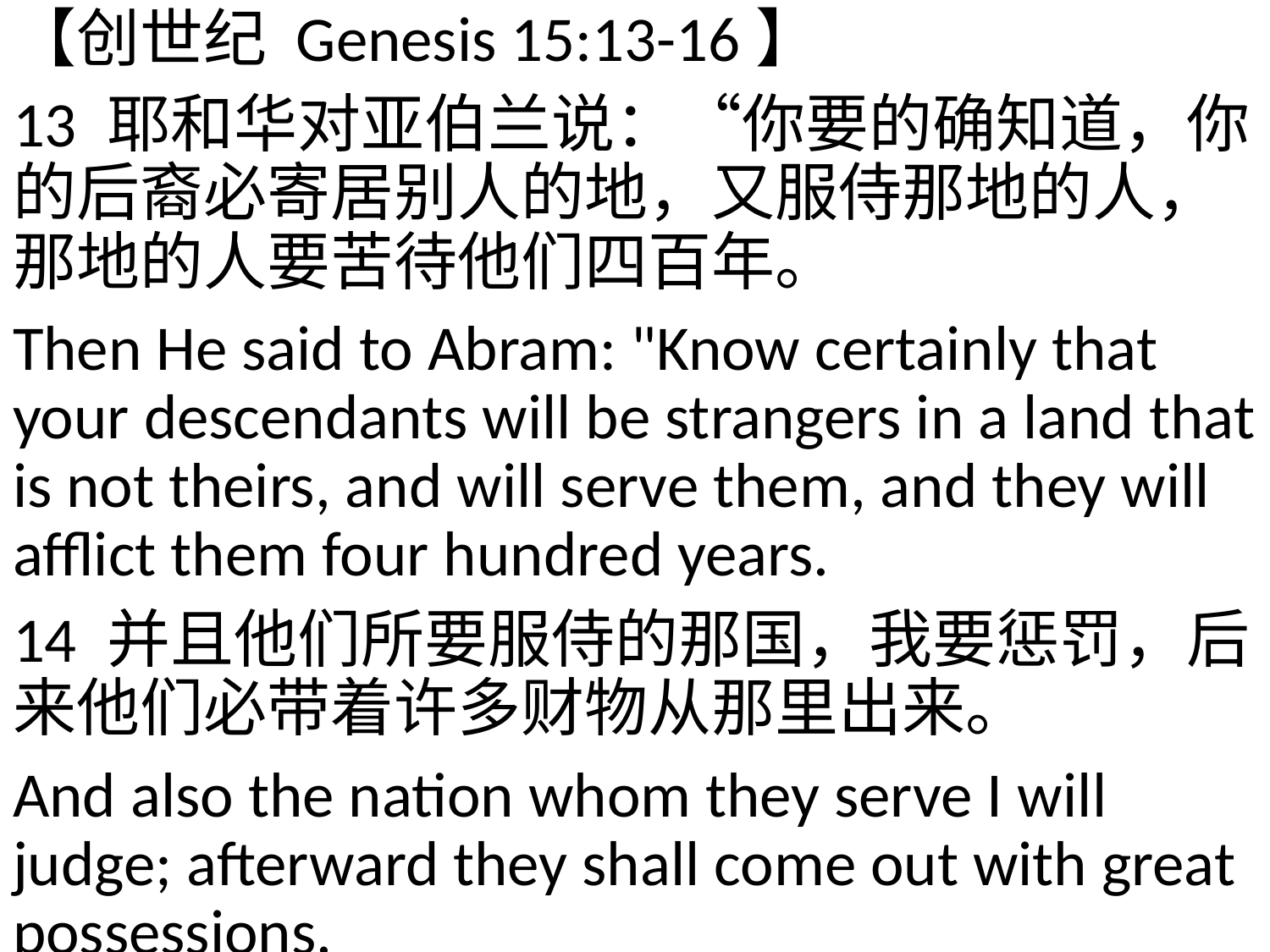

【创世纪 Genesis 15:13-16】
13 耶和华对亚伯兰说：“你要的确知道，你的后裔必寄居别人的地，又服侍那地的人，那地的人要苦待他们四百年。
Then He said to Abram: "Know certainly that your descendants will be strangers in a land that is not theirs, and will serve them, and they will afflict them four hundred years.
14 并且他们所要服侍的那国，我要惩罚，后来他们必带着许多财物从那里出来。
And also the nation whom they serve I will judge; afterward they shall come out with great possessions.